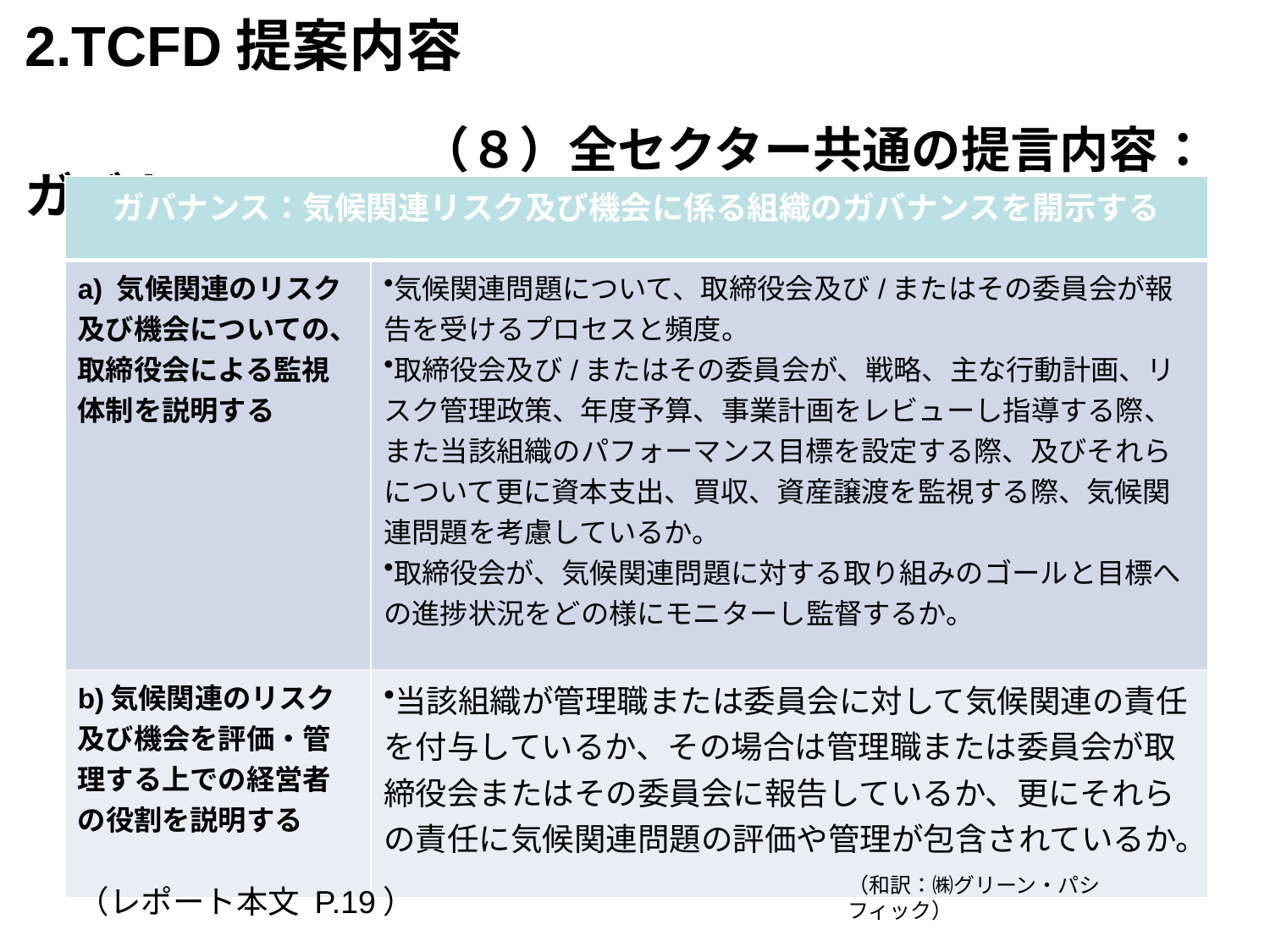

2.TCFD提案内容　　　　　　　　　　　　　　　　　　　　　　　　　　　　　　　　　　　　　　　　　（８）全セクター共通の提言内容：ガバナンス
| ガバナンス：気候関連リスク及び機会に係る組織のガバナンスを開示する |  |
| --- | --- |
| a) 気候関連のリスク及び機会についての、取締役会による監視体制を説明する | 気候関連問題について、取締役会及び/またはその委員会が報告を受けるプロセスと頻度。 取締役会及び/またはその委員会が、戦略、主な行動計画、リスク管理政策、年度予算、事業計画をレビューし指導する際、また当該組織のパフォーマンス目標を設定する際、及びそれらについて更に資本支出、買収、資産譲渡を監視する際、気候関連問題を考慮しているか。 取締役会が、気候関連問題に対する取り組みのゴールと目標への進捗状況をどの様にモニターし監督するか。 |
| b)気候関連のリスク及び機会を評価・管理する上での経営者の役割を説明する | 当該組織が管理職または委員会に対して気候関連の責任を付与しているか、その場合は管理職または委員会が取締役会またはその委員会に報告しているか、更にそれらの責任に気候関連問題の評価や管理が包含されているか。 |
（和訳：㈱グリーン・パシフィック）
11
11
（レポート本文 P.19）